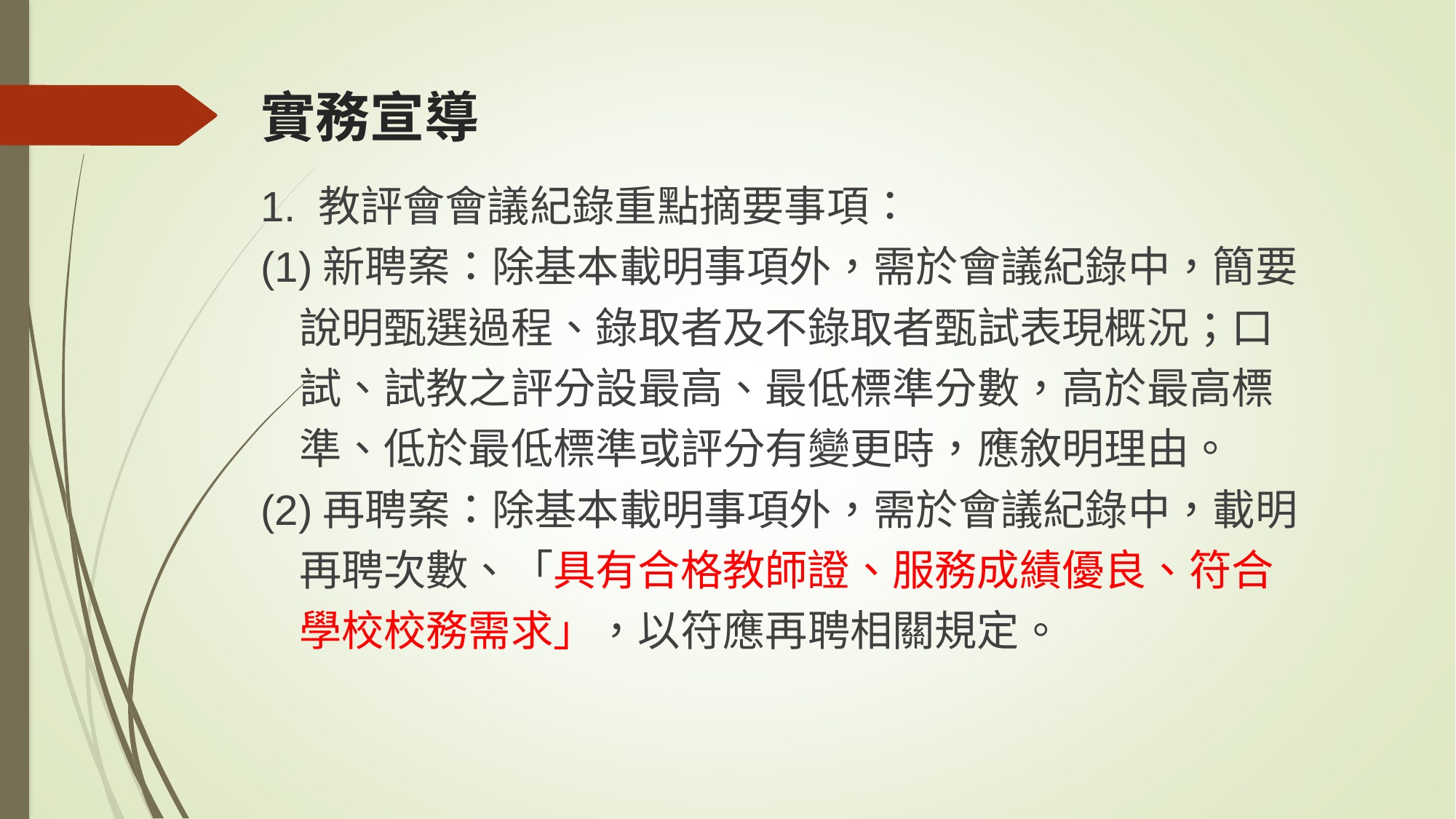

# 實務宣導
1. 教評會會議紀錄重點摘要事項：
(1)新聘案：除基本載明事項外，需於會議紀錄中，簡要
   說明甄選過程、錄取者及不錄取者甄試表現概況；口
   試、試教之評分設最高、最低標準分數，高於最高標
   準、低於最低標準或評分有變更時，應敘明理由。
(2)再聘案：除基本載明事項外，需於會議紀錄中，載明
   再聘次數、「具有合格教師證、服務成績優良、符合
   學校校務需求」，以符應再聘相關規定。